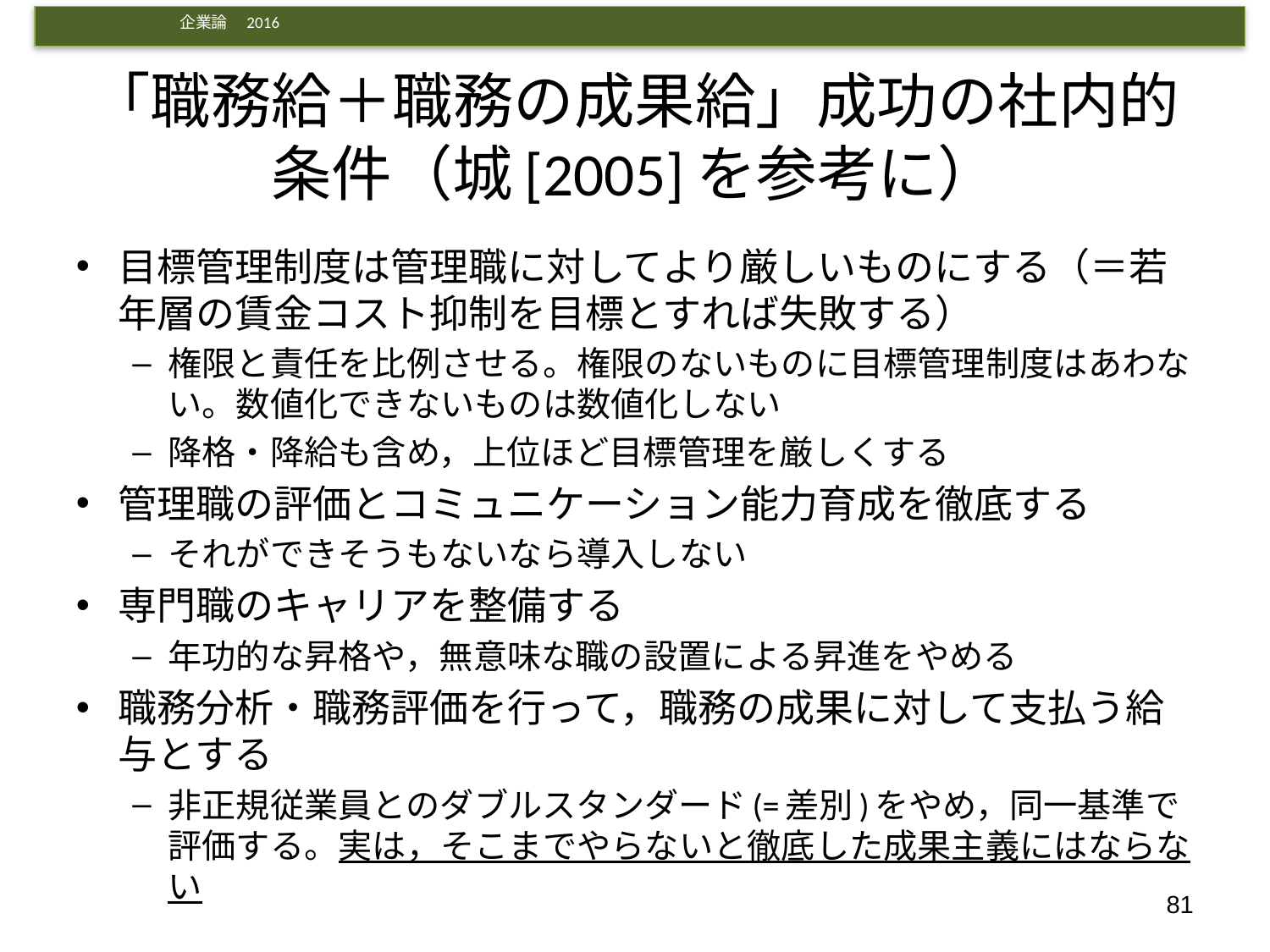

# 「職務給＋職務の成果給」成功の社内的条件（城[2005]を参考に）
目標管理制度は管理職に対してより厳しいものにする（＝若年層の賃金コスト抑制を目標とすれば失敗する）
権限と責任を比例させる。権限のないものに目標管理制度はあわない。数値化できないものは数値化しない
降格・降給も含め，上位ほど目標管理を厳しくする
管理職の評価とコミュニケーション能力育成を徹底する
それができそうもないなら導入しない
専門職のキャリアを整備する
年功的な昇格や，無意味な職の設置による昇進をやめる
職務分析・職務評価を行って，職務の成果に対して支払う給与とする
非正規従業員とのダブルスタンダード(=差別)をやめ，同一基準で評価する。実は，そこまでやらないと徹底した成果主義にはならない

81